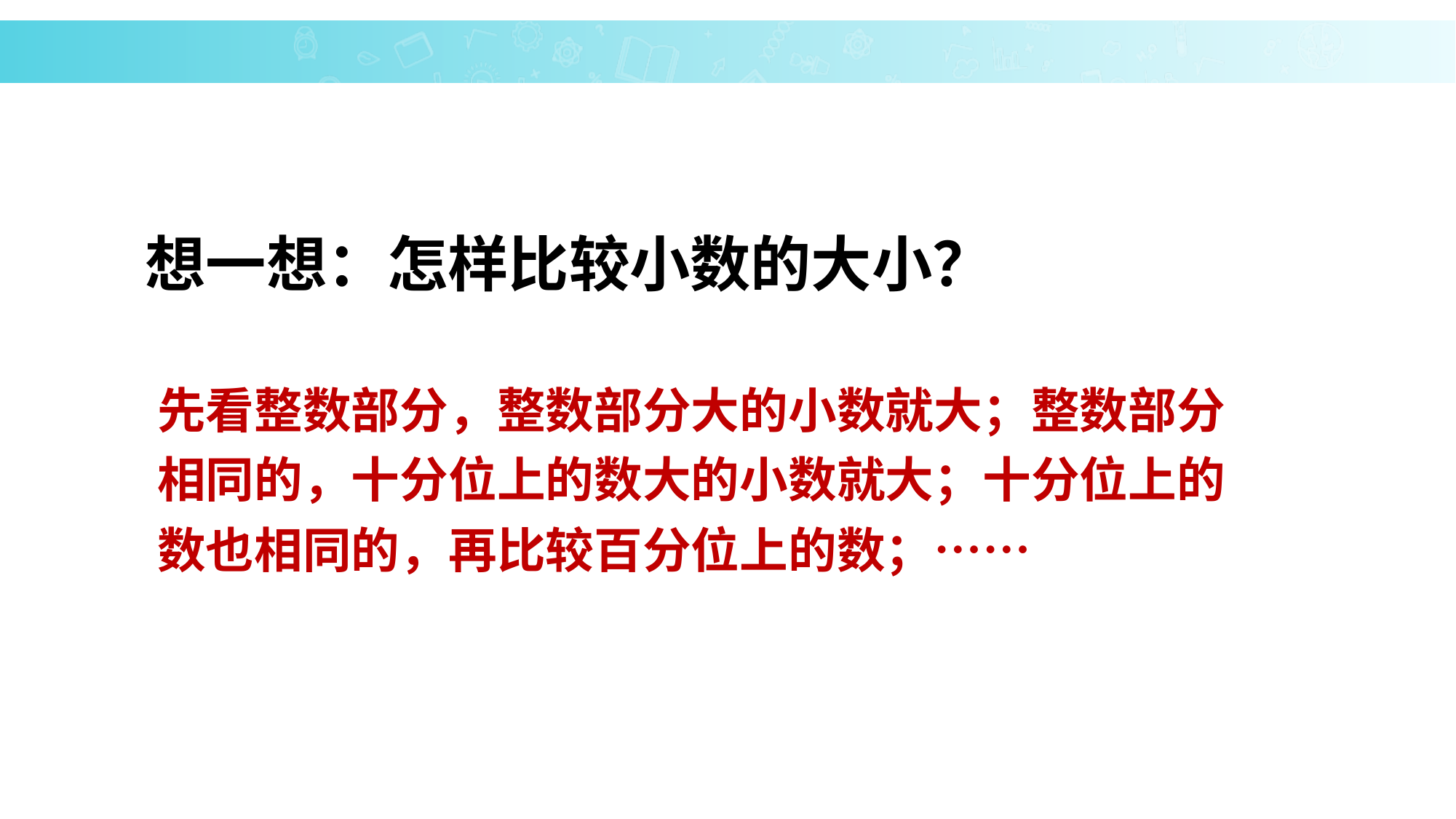

想一想：怎样比较小数的大小？
先看整数部分，整数部分大的小数就大；整数部分相同的，十分位上的数大的小数就大；十分位上的数也相同的，再比较百分位上的数；……